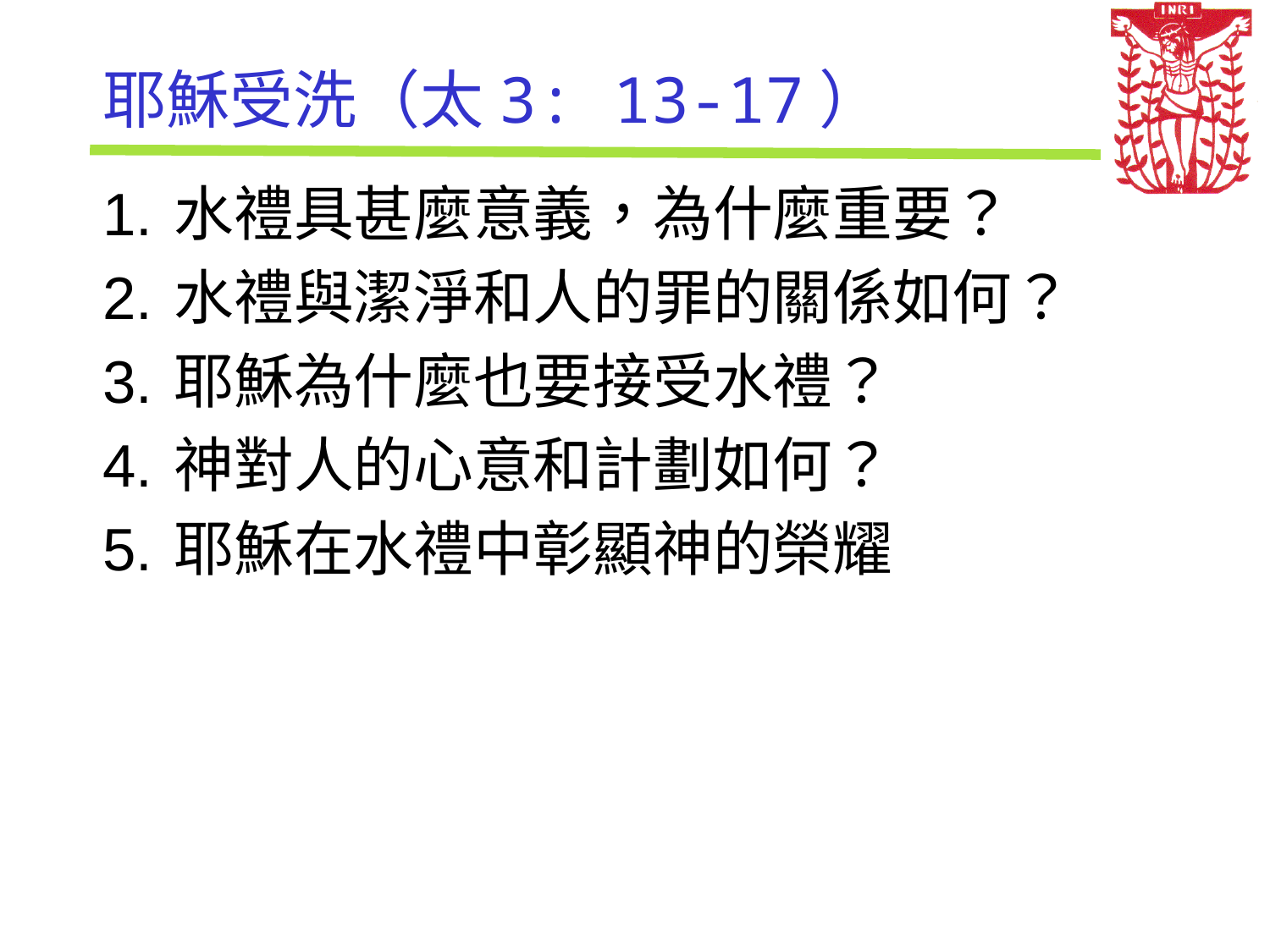

# 耶穌受洗（太3: 13-17）
水禮具甚麼意義，為什麼重要？
水禮與潔淨和人的罪的關係如何？
耶穌為什麼也要接受水禮？
神對人的心意和計劃如何？
耶穌在水禮中彰顯神的榮耀